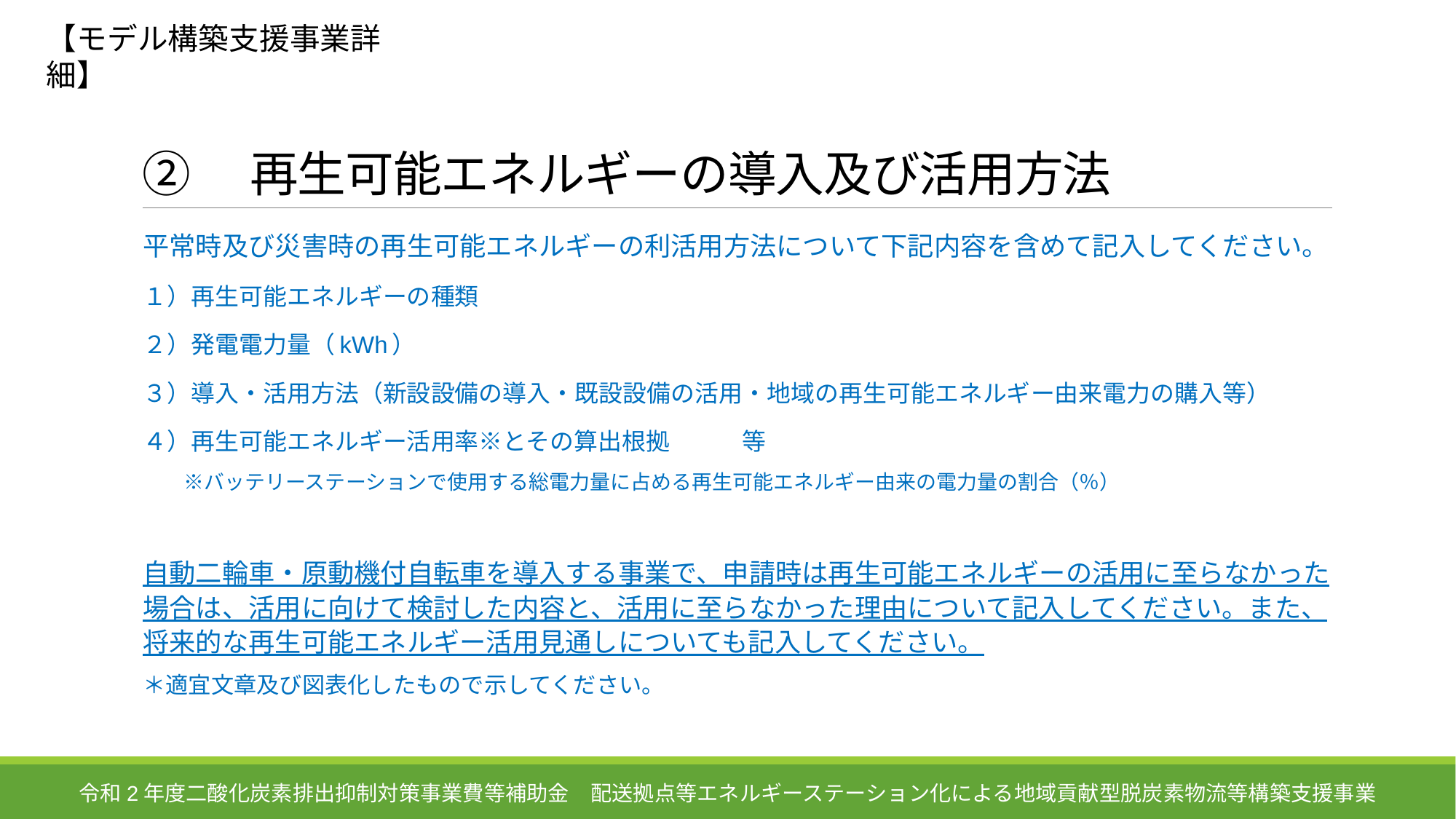

【モデル構築支援事業詳細】
# ②　再生可能エネルギーの導入及び活用方法
平常時及び災害時の再生可能エネルギーの利活用方法について下記内容を含めて記入してください。
１）再生可能エネルギーの種類
２）発電電力量（kWh）
３）導入・活用方法（新設設備の導入・既設設備の活用・地域の再生可能エネルギー由来電力の購入等）
４）再生可能エネルギー活用率※とその算出根拠　　　等
　　※バッテリーステーションで使用する総電力量に占める再生可能エネルギー由来の電力量の割合（％）

自動二輪車・原動機付自転車を導入する事業で、申請時は再生可能エネルギーの活用に至らなかった場合は、活用に向けて検討した内容と、活用に至らなかった理由について記入してください。また、将来的な再生可能エネルギー活用見通しについても記入してください。
＊適宜文章及び図表化したもので示してください。

令和2年度二酸化炭素排出抑制対策事業費等補助金　配送拠点等エネルギーステーション化による地域貢献型脱炭素物流等構築支援事業